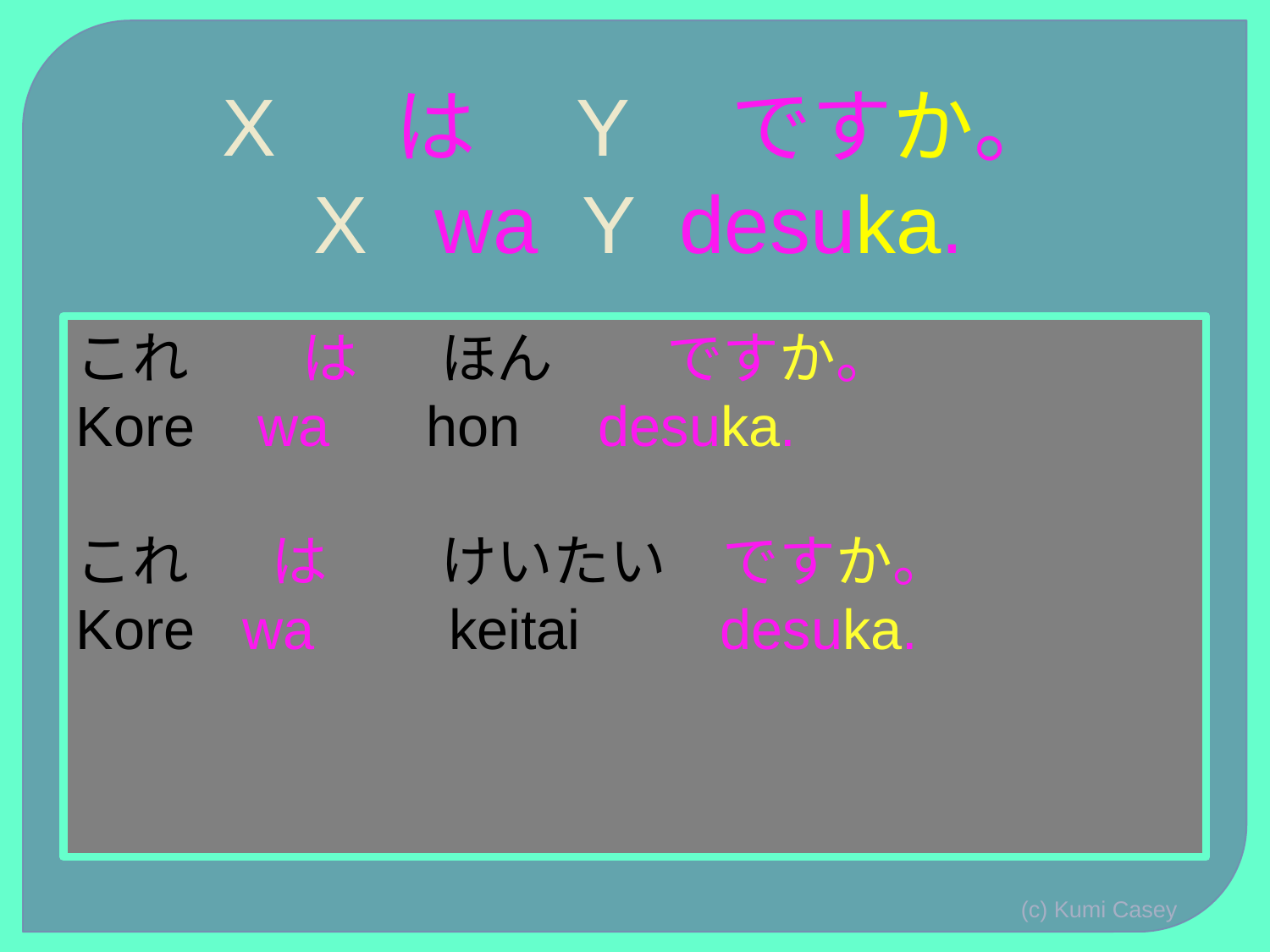

# X　 は　Y　ですか。 X   wa  Y  desuka.
これ　　は　  ほん　　ですか。
Kore    wa　 hon     desuka.

これ　  は　　けいたい　ですか。
Kore   wa　    keitai　　desuka.

(c) Kumi Casey